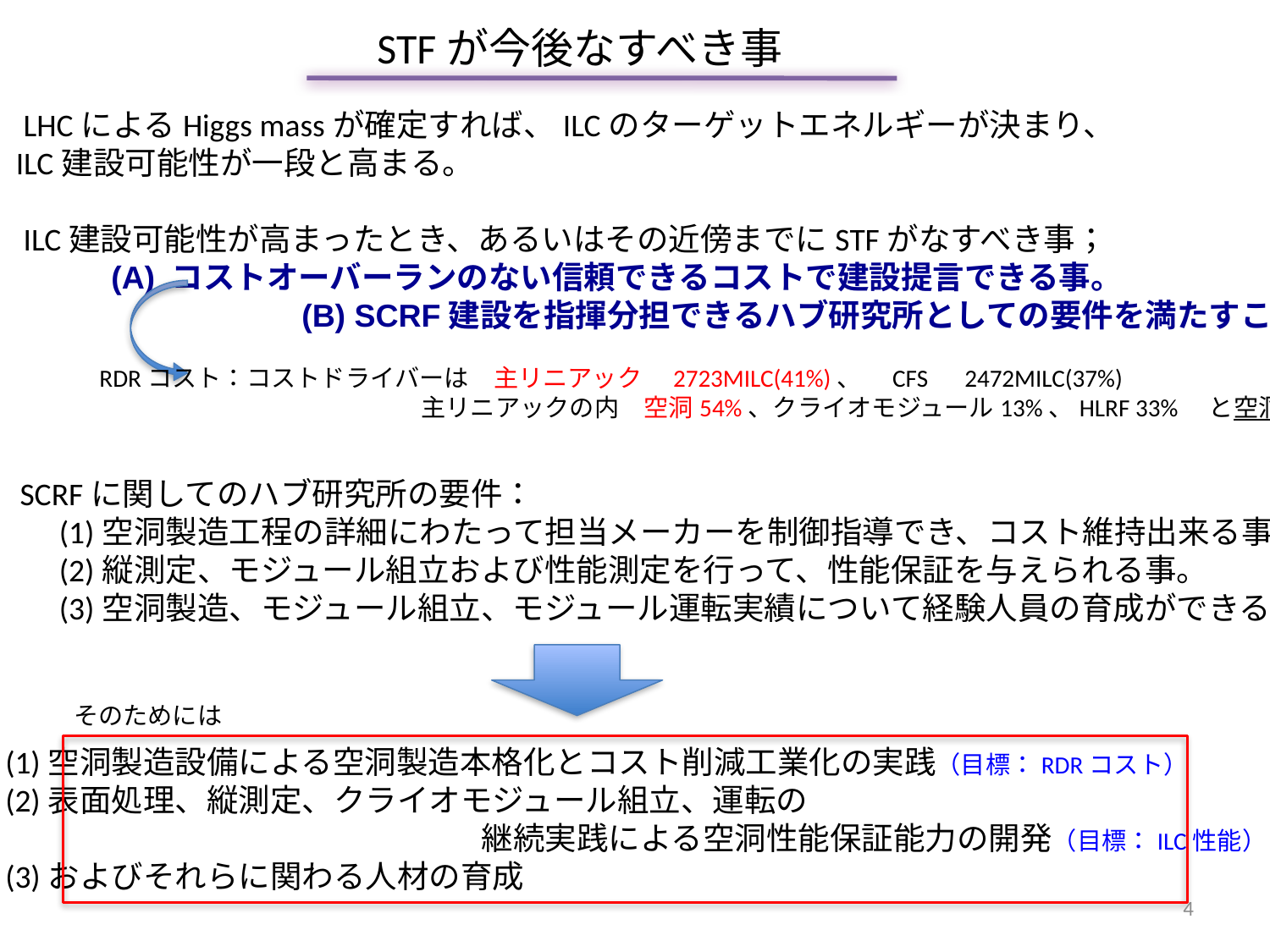

STFが今後なすべき事
●　LHCによるHiggs massが確定すれば、ILCのターゲットエネルギーが決まり、
　　ILC建設可能性が一段と高まる。

●　ILC建設可能性が高まったとき、あるいはその近傍までにSTFがなすべき事；
　　　　　(A) コストオーバーランのない信頼できるコストで建設提言できる事。
　　　　　　　　　　　(B) SCRF建設を指揮分担できるハブ研究所としての要件を満たすこと。

RDRコスト：コストドライバーは　主リニアック　2723MILC(41%)、　CFS　2472MILC(37%)
　　　　　　　　　　　　　主リニアックの内　空洞54%、クライオモジュール13%、HLRF 33%　と空洞がメイン。
SCRFに関してのハブ研究所の要件：
　(1)空洞製造工程の詳細にわたって担当メーカーを制御指導でき、コスト維持出来る事。
　(2)縦測定、モジュール組立および性能測定を行って、性能保証を与えられる事。
　(3)空洞製造、モジュール組立、モジュール運転実績について経験人員の育成ができる事

そのためには

(1)空洞製造設備による空洞製造本格化とコスト削減工業化の実践（目標：RDRコスト）
(2)表面処理、縦測定、クライオモジュール組立、運転の
　　　　　　　　　　　　　　　継続実践による空洞性能保証能力の開発（目標：ILC性能）
(3)およびそれらに関わる人材の育成
4